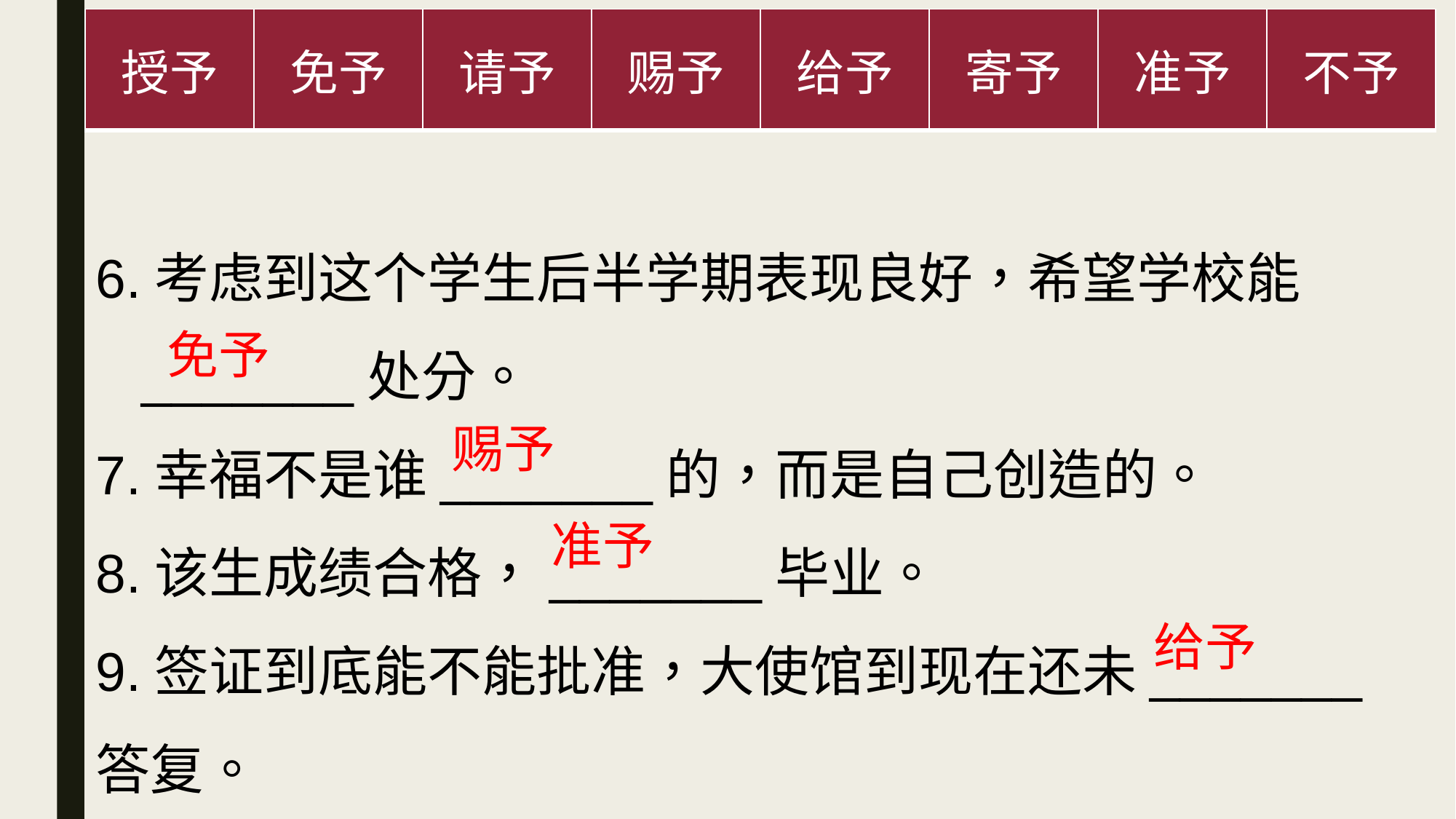

| 授予 | 免予 | 请予 | 赐予 | 给予 | 寄予 | 准予 | 不予 |
| --- | --- | --- | --- | --- | --- | --- | --- |
6.考虑到这个学生后半学期表现良好，希望学校能
   _______处分。
7.幸福不是谁_______的，而是自己创造的。
8.该生成绩合格，_______毕业。
9.签证到底能不能批准，大使馆到现在还未_______答复。
免予
赐予
准予
给予